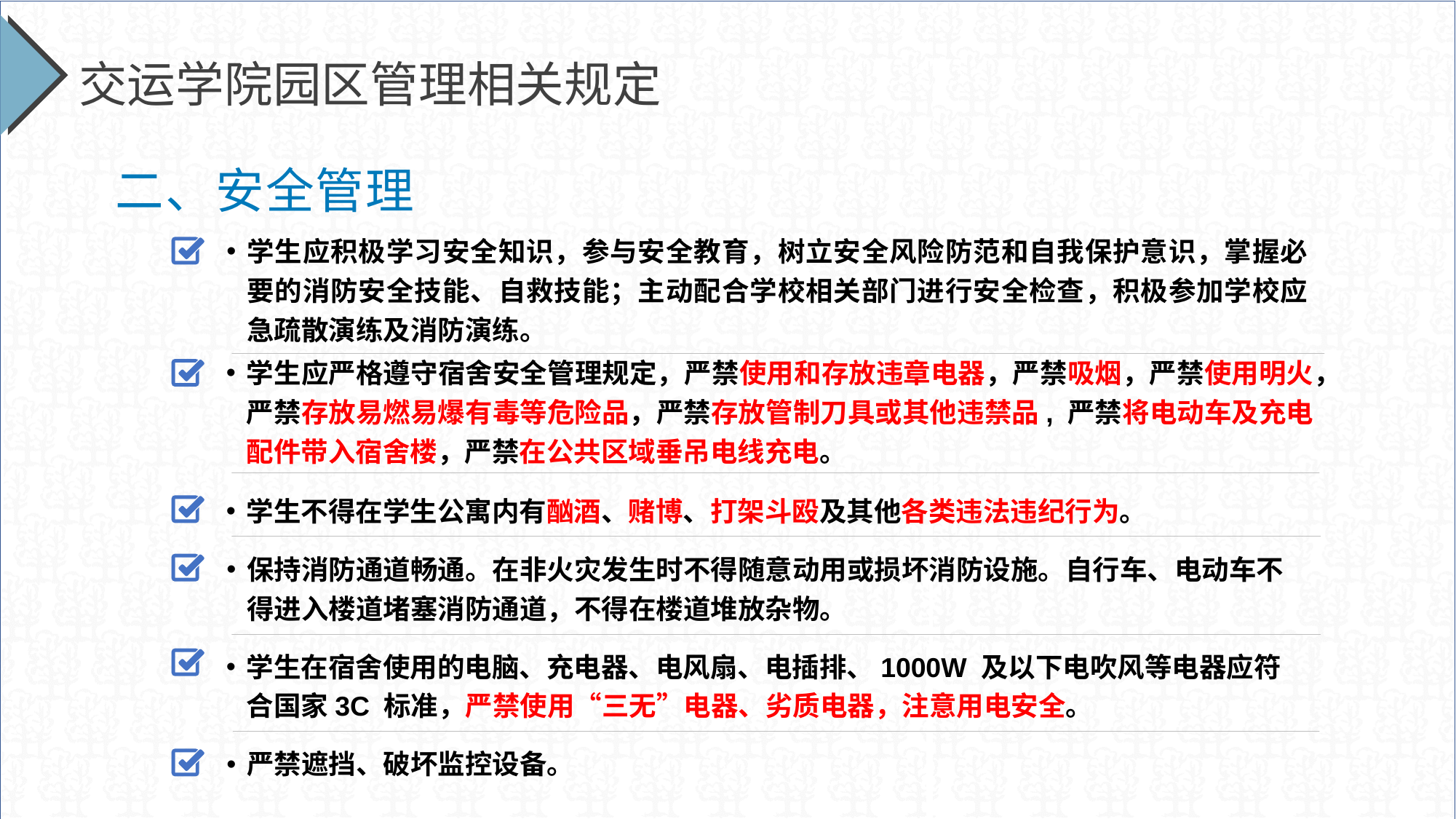

交运学院园区管理相关规定

二、安全管理
学生应积极学习安全知识，参与安全教育，树立安全风险防范和自我保护意识，掌握必要的消防安全技能、自救技能；主动配合学校相关部门进行安全检查，积极参加学校应急疏散演练及消防演练。

学生应严格遵守宿舍安全管理规定，严禁使用和存放违章电器，严禁吸烟，严禁使用明火，严禁存放易燃易爆有毒等危险品，严禁存放管制刀具或其他违禁品, 严禁将电动车及充电配件带入宿舍楼，严禁在公共区域垂吊电线充电。

学生不得在学生公寓内有酗酒、赌博、打架斗殴及其他各类违法违纪行为。

保持消防通道畅通。在非火灾发生时不得随意动用或损坏消防设施。自行车、电动车不得进入楼道堵塞消防通道，不得在楼道堆放杂物。

学生在宿舍使用的电脑、充电器、电风扇、电插排、1000W 及以下电吹风等电器应符合国家3C 标准，严禁使用“三无”电器、劣质电器，注意用电安全。
严禁遮挡、破坏监控设备。